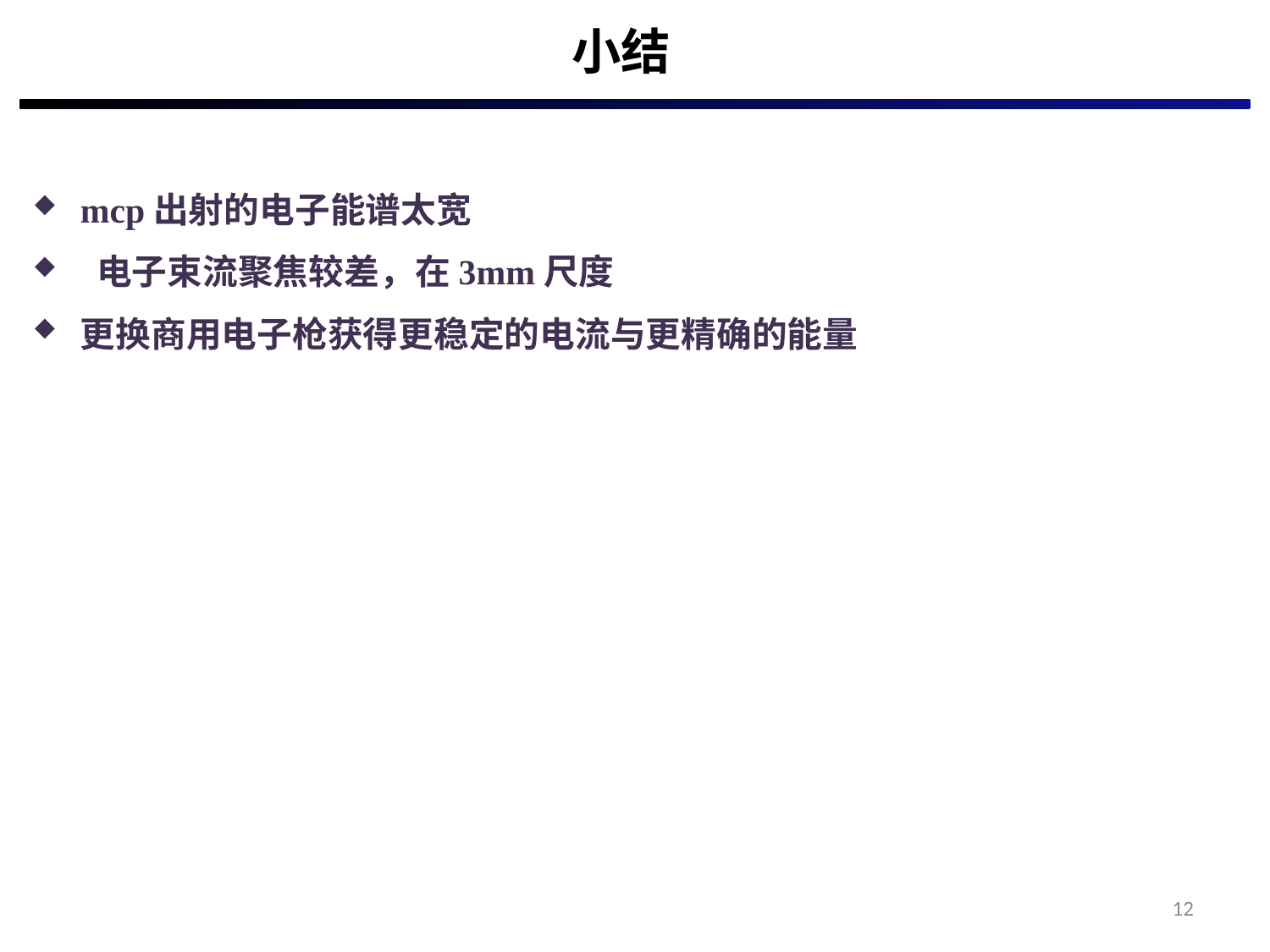

# 小结

mcp出射的电子能谱太宽
 电子束流聚焦较差，在3mm尺度
更换商用电子枪获得更稳定的电流与更精确的能量

12